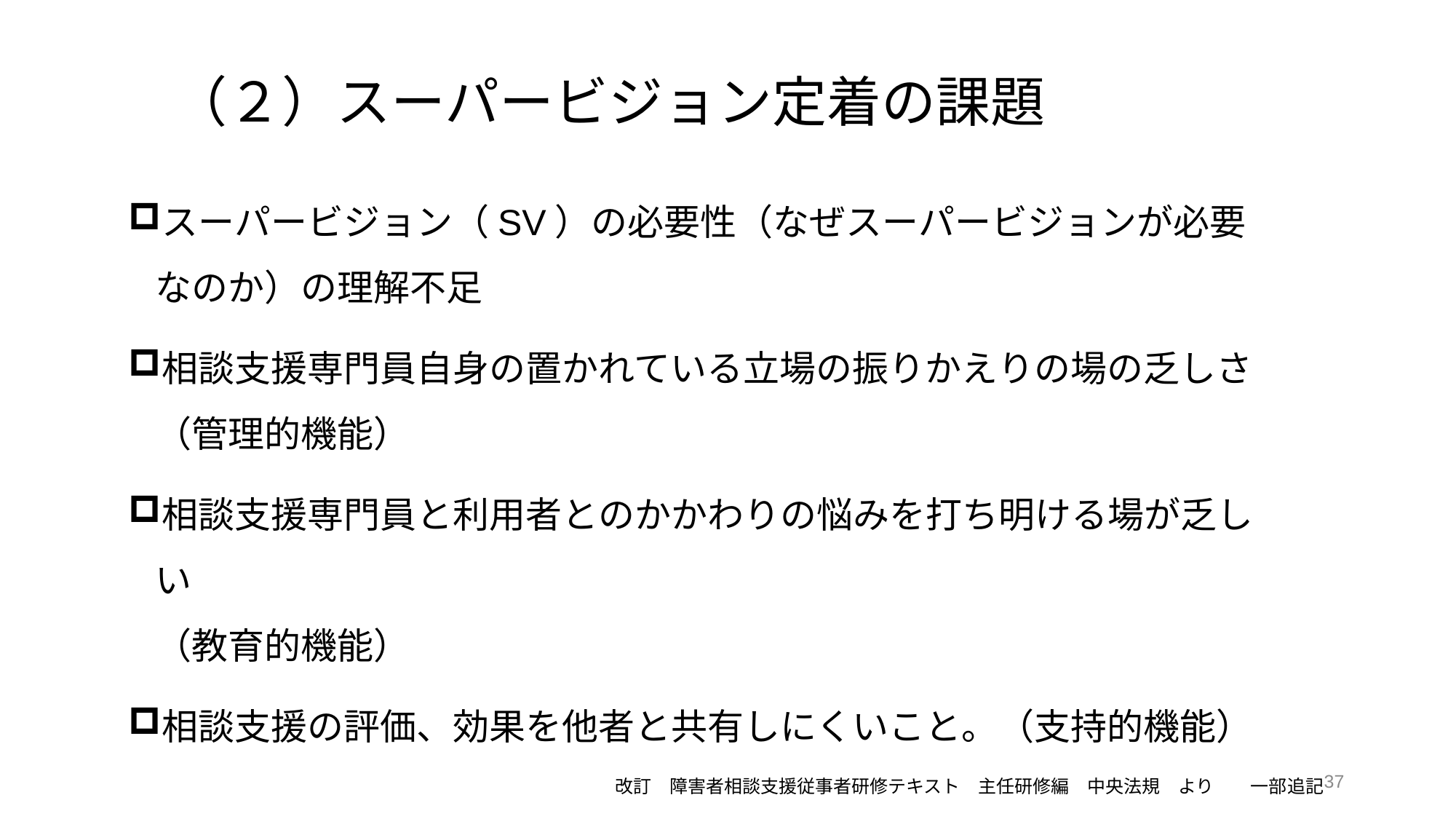

# （２）スーパービジョン定着の課題
スーパービジョン（SV）の必要性（なぜスーパービジョンが必要なのか）の理解不足
相談支援専門員自身の置かれている立場の振りかえりの場の乏しさ
（管理的機能）
相談支援専門員と利用者とのかかわりの悩みを打ち明ける場が乏しい
（教育的機能）
相談支援の評価、効果を他者と共有しにくいこと。（支持的機能）
37
改訂　障害者相談支援従事者研修テキスト　主任研修編　中央法規　より　　一部追記